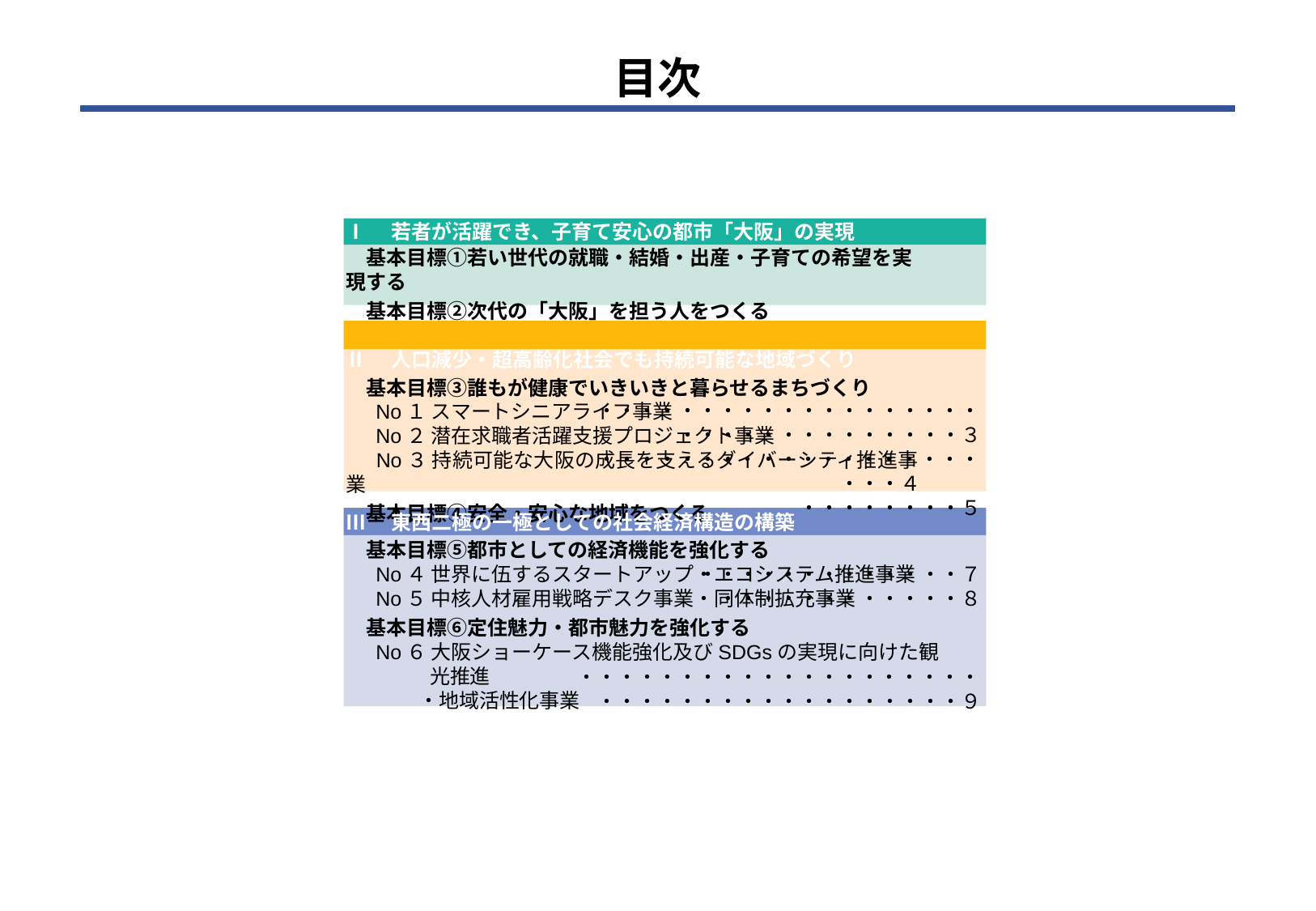

目次

　 ・・・・・・・・・・・・・・・・・・・・・・・・・・・・・・・・・３
・・・・・・・・・・・・・・・・・・・・・・４
・・・・・・・・５
Ⅰ　若者が活躍でき、子育て安心の都市「大阪」の実現
　基本目標①若い世代の就職・結婚・出産・子育ての希望を実現する
　基本目標②次代の「大阪」を担う人をつくる

Ⅱ　人口減少・超高齢化社会でも持続可能な地域づくり
　基本目標③誰もが健康でいきいきと暮らせるまちづくり
　 No１ スマートシニアライフ事業
　 No２ 潜在求職者活躍支援プロジェクト事業
　 No３ 持続可能な大阪の成長を支えるダイバーシティ推進事業
　基本目標④安全・安心な地域をつくる

Ⅲ　東西二極の一極としての社会経済構造の構築
　基本目標⑤都市としての経済機能を強化する
　 No４ 世界に伍するスタートアップ・エコシステム推進事業
　 No５ 中核人材雇用戦略デスク事業・同体制拡充事業
　基本目標⑥定住魅力・都市魅力を強化する
　 No６ 大阪ショーケース機能強化及びSDGsの実現に向けた観光推進
・地域活性化事業

・・・・・・・・・・・・・７
　 ・・・・・・・・・・・・８

・・・・・・・・・・・・・・・・・・・・・・・・・・・・・・・・・・・・・・９